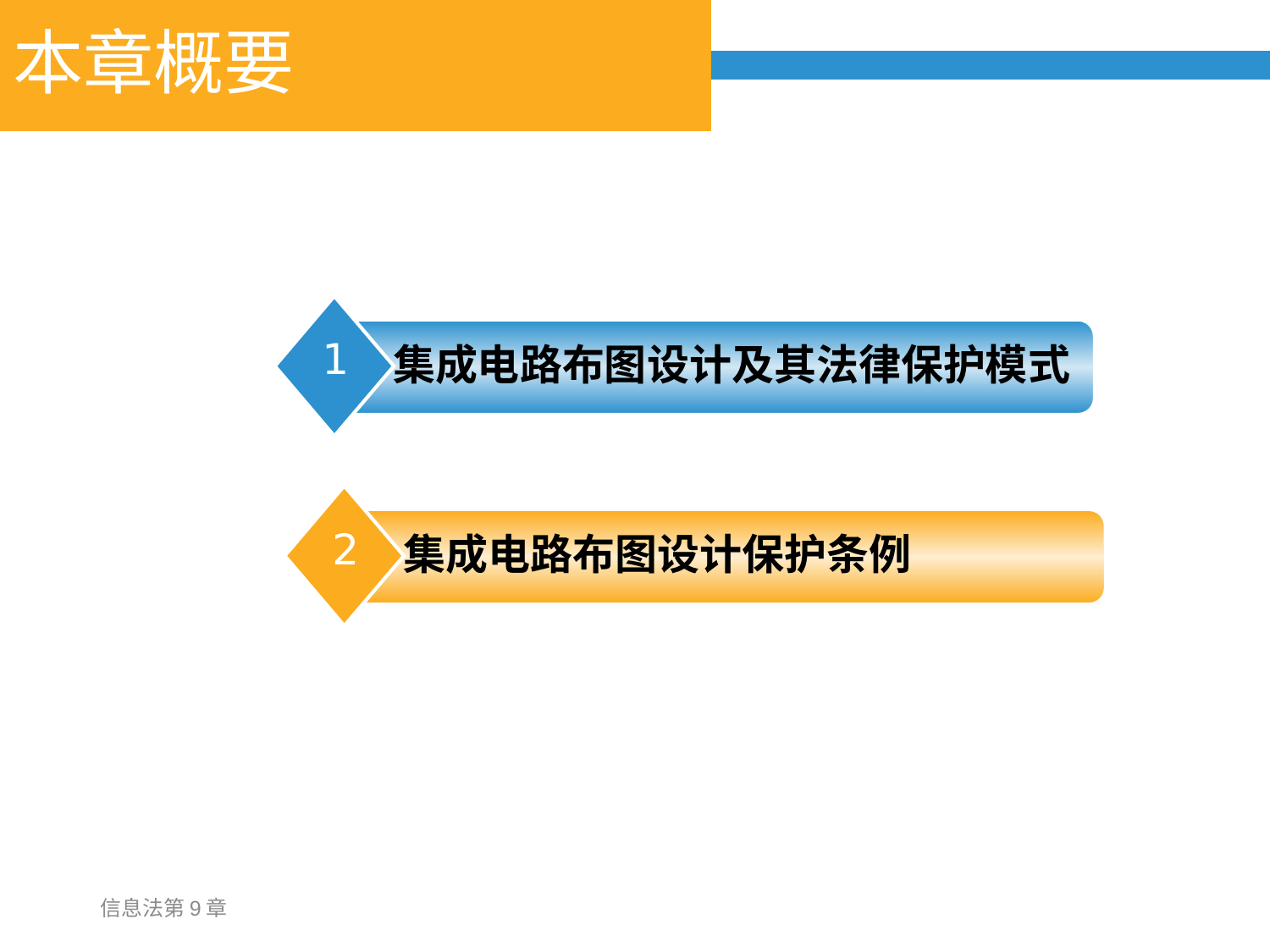

# 本章概要

1
集成电路布图设计及其法律保护模式

2
集成电路布图设计保护条例
信息法第9章